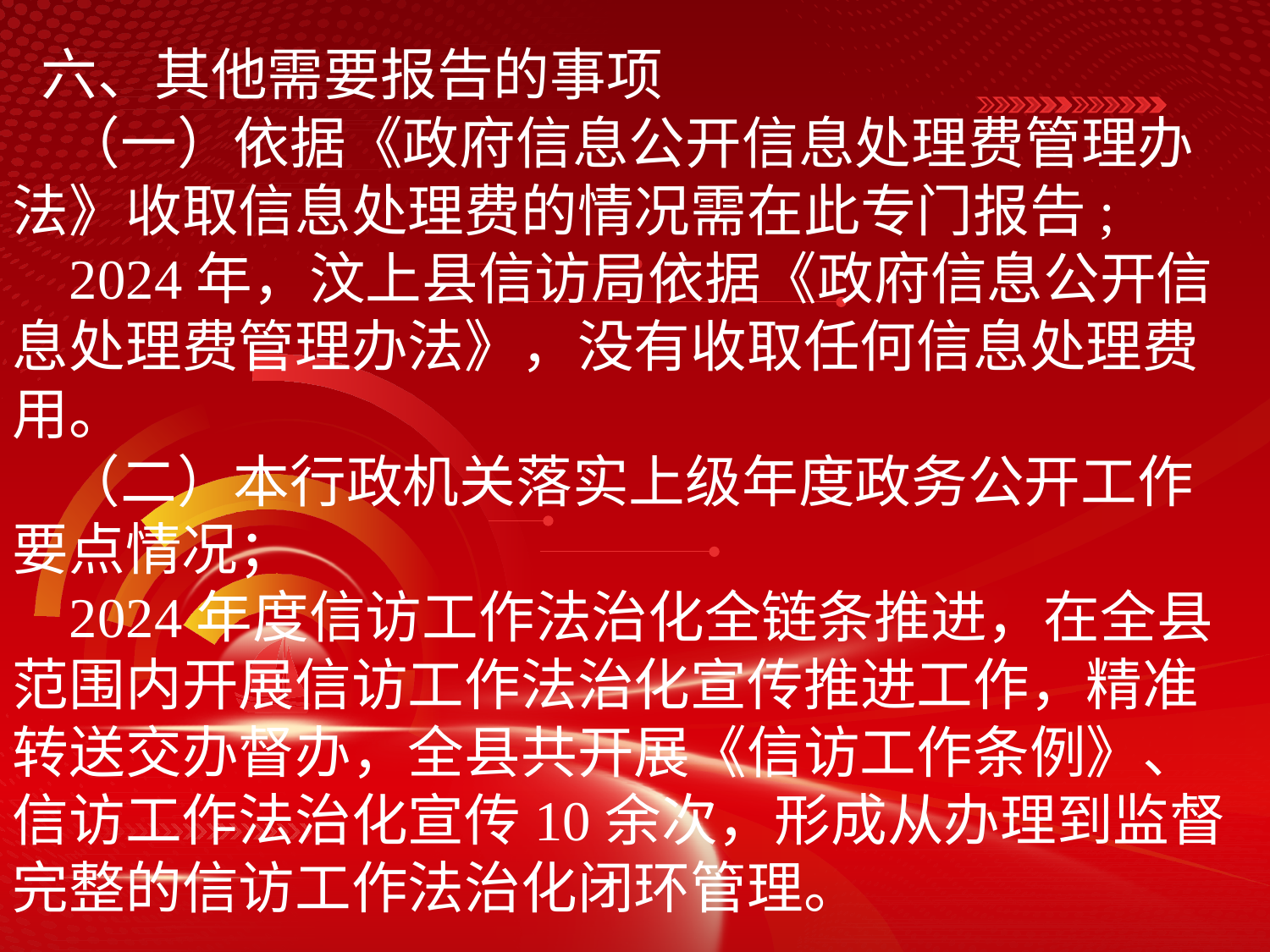

六、其他需要报告的事项
   （一）依据《政府信息公开信息处理费管理办法》收取信息处理费的情况需在此专门报告;
    2024年，汶上县信访局依据《政府信息公开信息处理费管理办法》，没有收取任何信息处理费用。
   （二）本行政机关落实上级年度政务公开工作要点情况；
    2024年度信访工作法治化全链条推进，在全县范围内开展信访工作法治化宣传推进工作，精准转送交办督办，全县共开展《信访工作条例》、信访工作法治化宣传10余次，形成从办理到监督完整的信访工作法治化闭环管理。